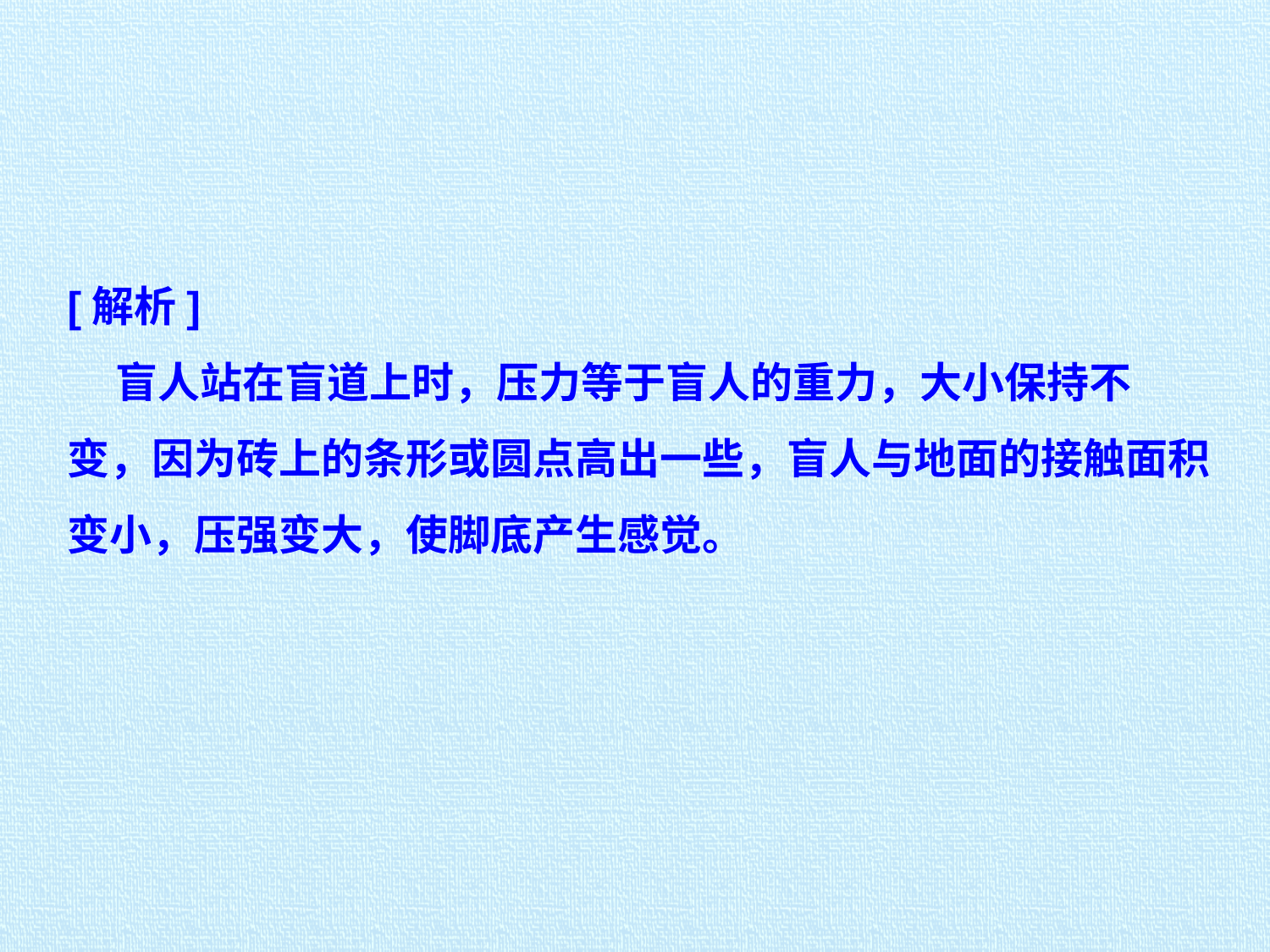

[解析]
    盲人站在盲道上时，压力等于盲人的重力，大小保持不变，因为砖上的条形或圆点高出一些，盲人与地面的接触面积变小，压强变大，使脚底产生感觉。